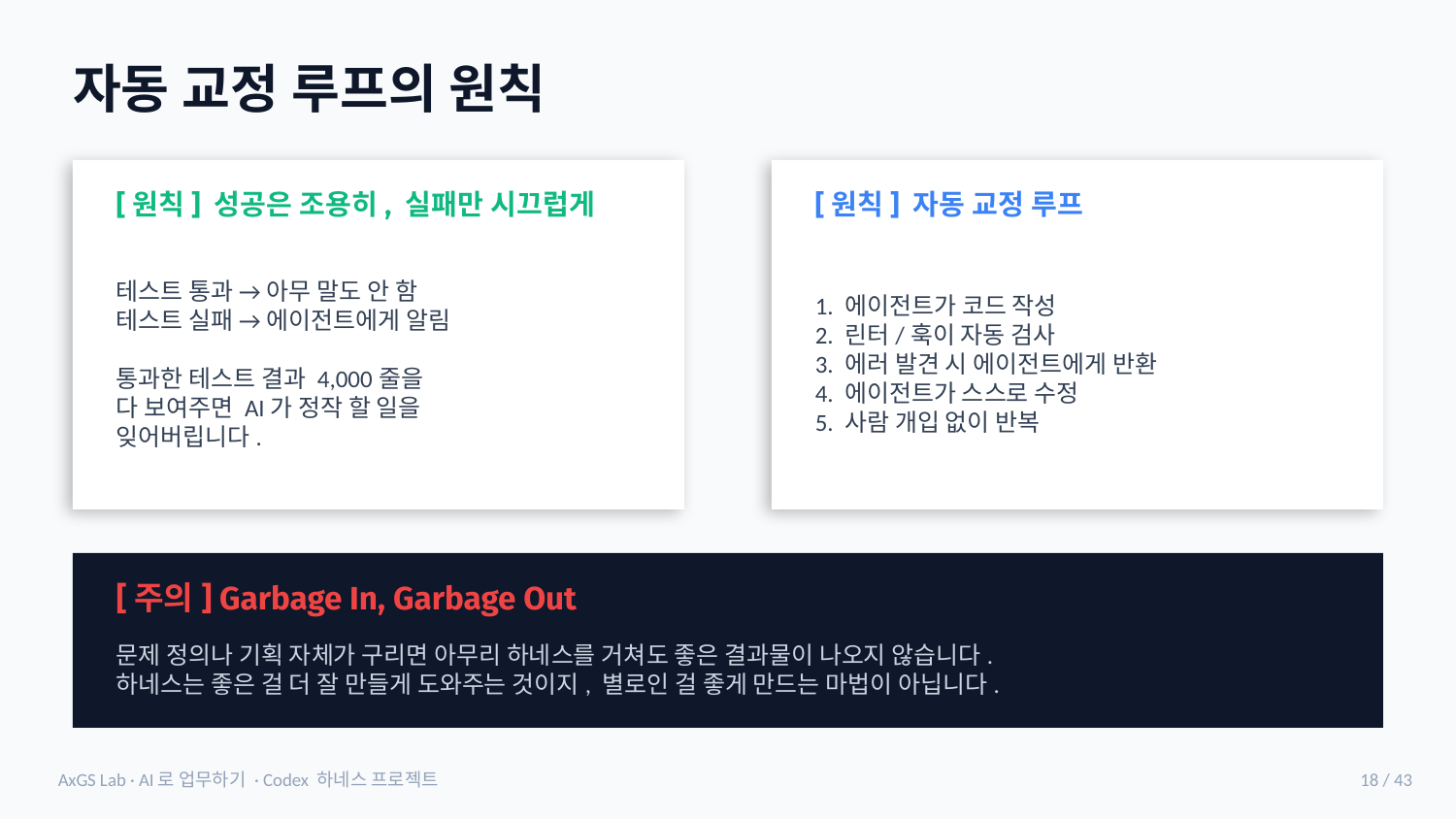

자동 교정 루프의 원칙

[원칙] 성공은 조용히, 실패만 시끄럽게
[원칙] 자동 교정 루프
테스트 통과 → 아무 말도 안 함
테스트 실패 → 에이전트에게 알림

통과한 테스트 결과 4,000줄을
다 보여주면 AI가 정작 할 일을
잊어버립니다.
1. 에이전트가 코드 작성
2. 린터/훅이 자동 검사
3. 에러 발견 시 에이전트에게 반환
4. 에이전트가 스스로 수정
5. 사람 개입 없이 반복

[주의] Garbage In, Garbage Out
문제 정의나 기획 자체가 구리면 아무리 하네스를 거쳐도 좋은 결과물이 나오지 않습니다.
하네스는 좋은 걸 더 잘 만들게 도와주는 것이지, 별로인 걸 좋게 만드는 마법이 아닙니다.
AxGS Lab · AI로 업무하기 · Codex 하네스 프로젝트
18 / 43